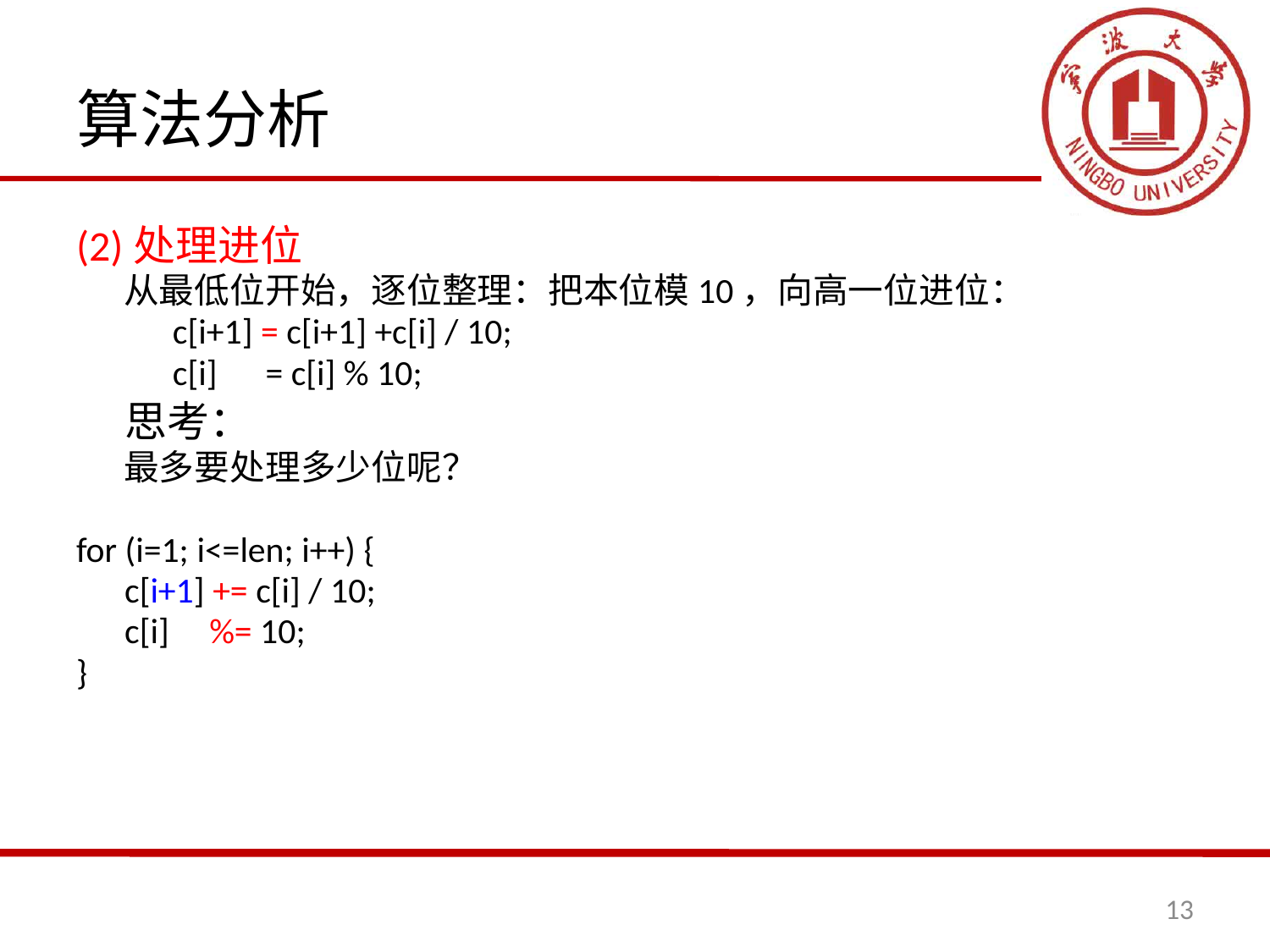

# 算法分析
(2)处理进位
     从最低位开始，逐位整理：把本位模10，向高一位进位：
            c[i+1] = c[i+1] +c[i] / 10;
            c[i]      = c[i] % 10;
    思考：
     最多要处理多少位呢？

for (i=1; i<=len; i++) {
      c[i+1] += c[i] / 10;
      c[i]     %= 10;
}
13